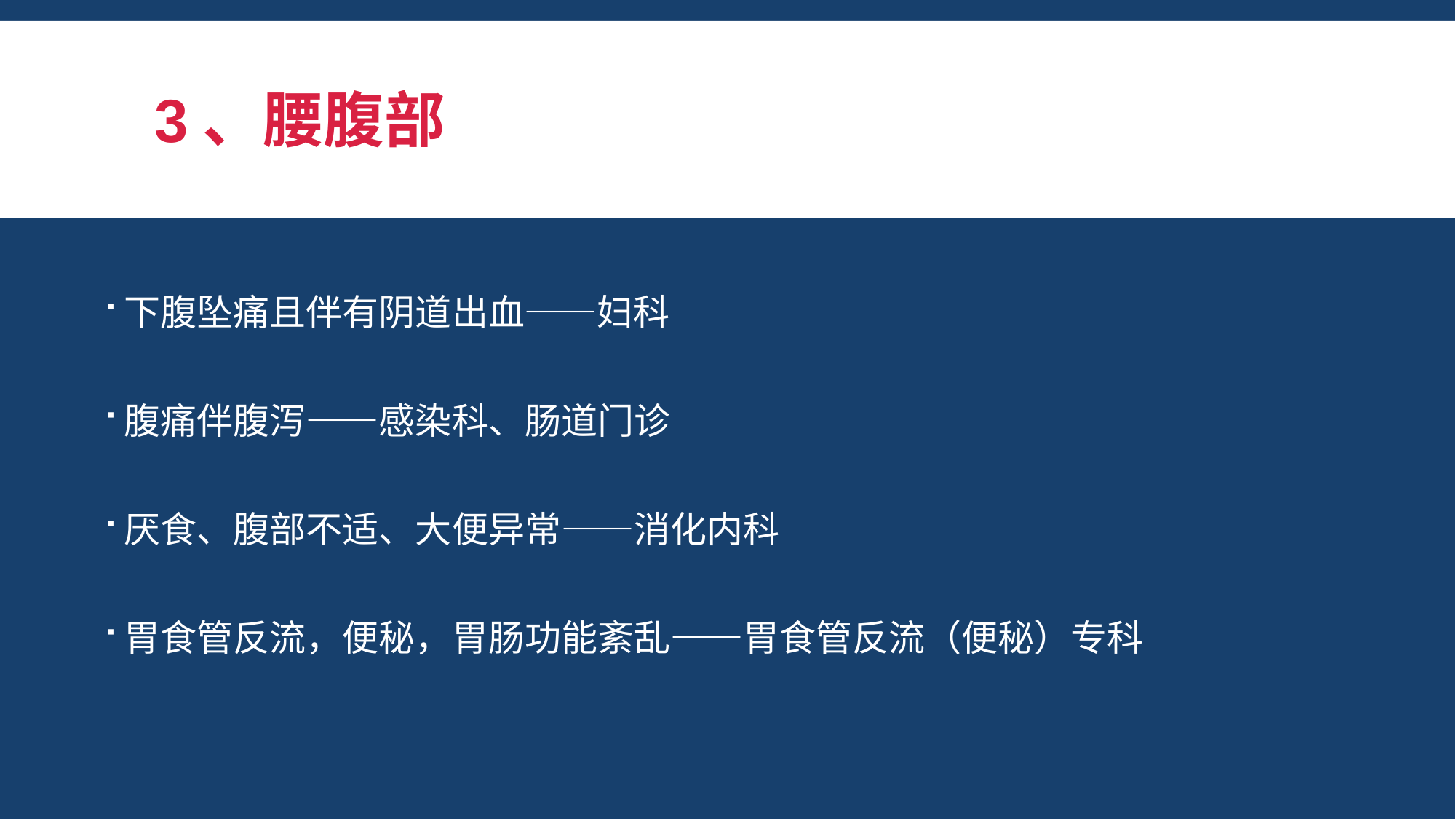

# 3、腰腹部
下腹坠痛且伴有阴道出血——妇科
腹痛伴腹泻——感染科、肠道门诊
厌食、腹部不适、大便异常——消化内科
胃食管反流，便秘，胃肠功能紊乱——胃食管反流（便秘）专科